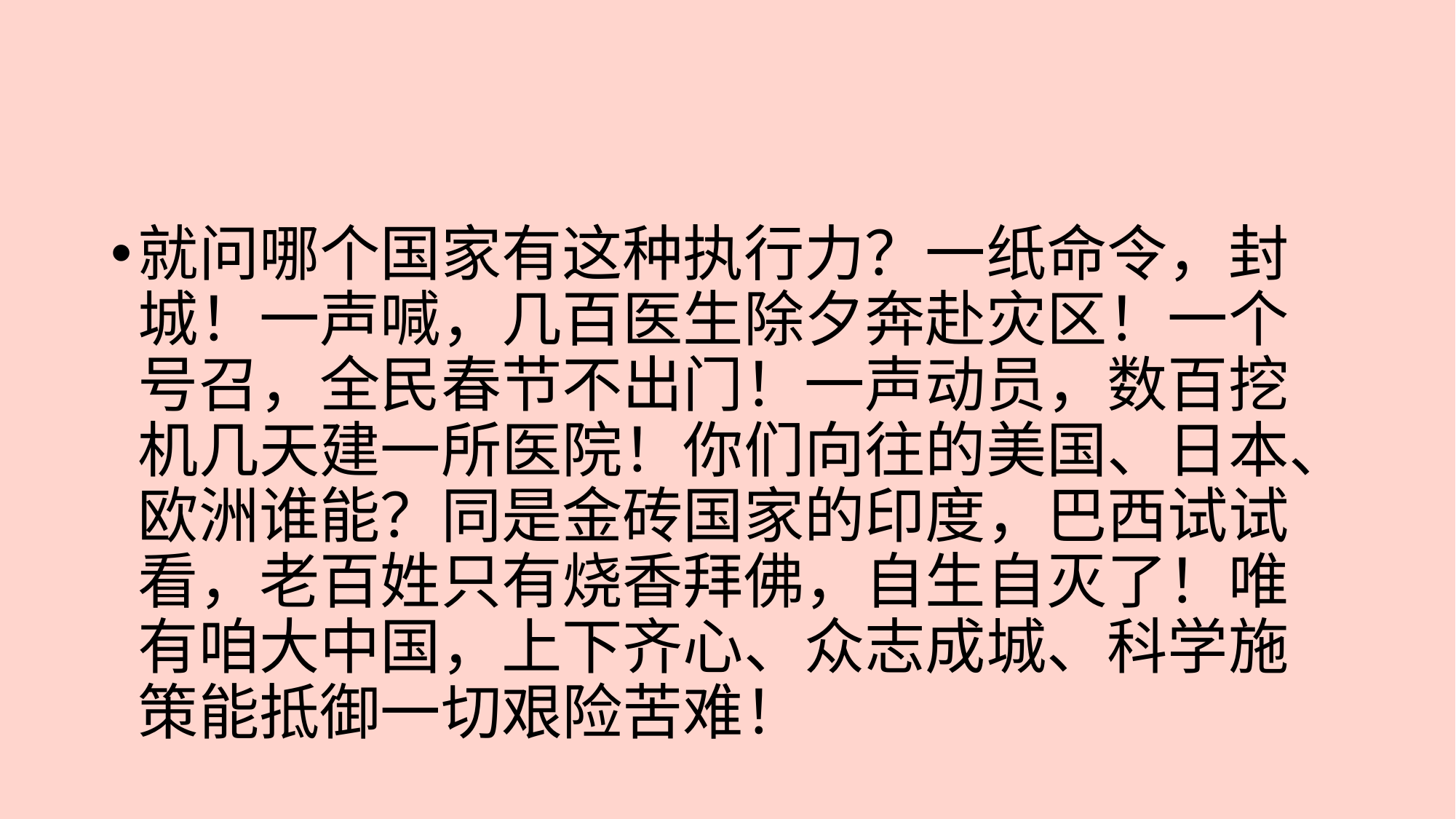

就问哪个国家有这种执行力？一纸命令，封城！一声喊，几百医生除夕奔赴灾区！一个号召，全民春节不出门！一声动员，数百挖机几天建一所医院！你们向往的美国、日本、欧洲谁能？同是金砖国家的印度，巴西试试看，老百姓只有烧香拜佛，自生自灭了！唯有咱大中国，上下齐心、众志成城、科学施策能抵御一切艰险苦难！